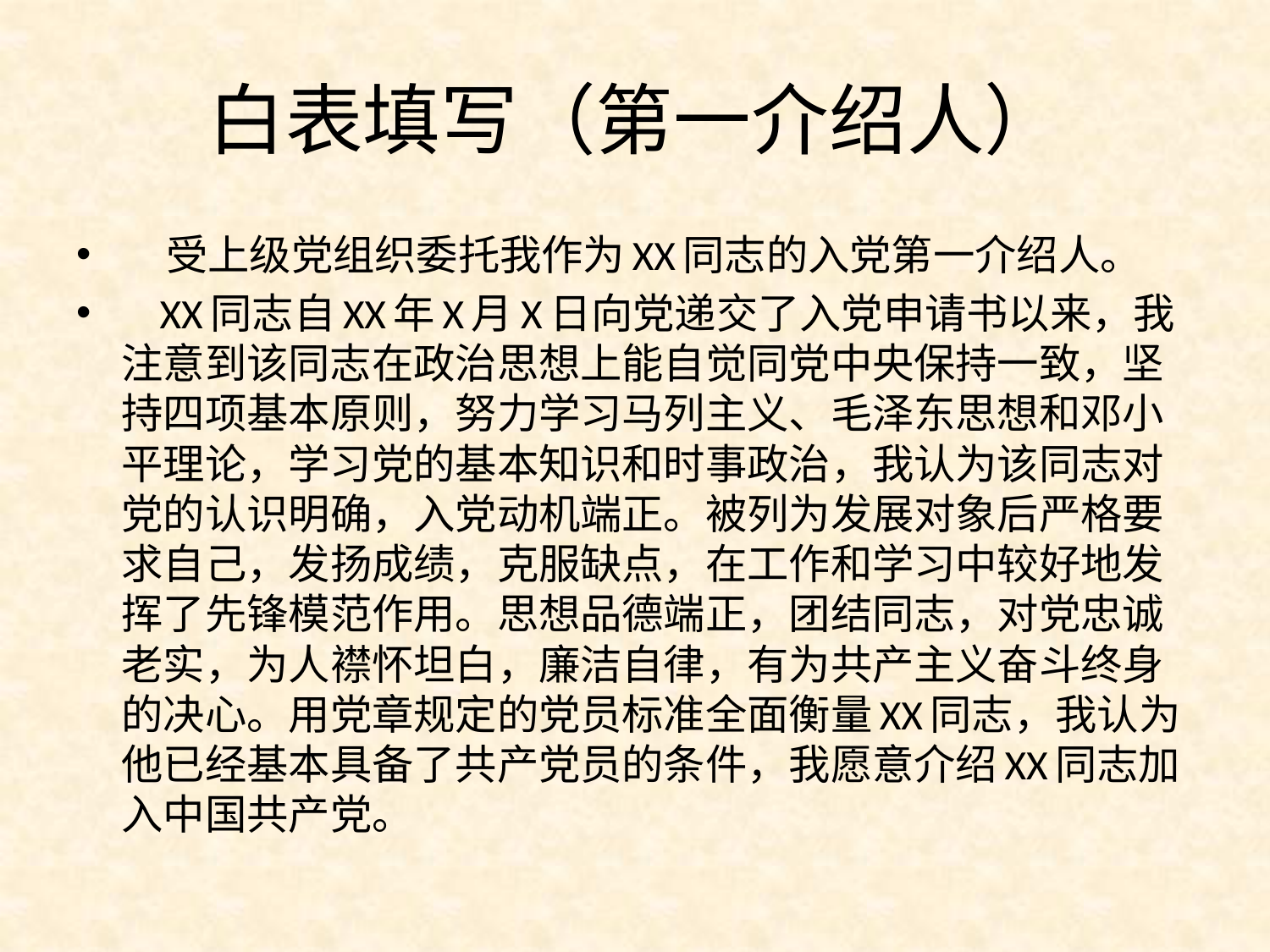

# 白表填写（第一介绍人）
    受上级党组织委托我作为XX同志的入党第一介绍人。
    XX同志自XX年X月X日向党递交了入党申请书以来，我注意到该同志在政治思想上能自觉同党中央保持一致，坚持四项基本原则，努力学习马列主义、毛泽东思想和邓小平理论，学习党的基本知识和时事政治，我认为该同志对党的认识明确，入党动机端正。被列为发展对象后严格要求自己，发扬成绩，克服缺点，在工作和学习中较好地发挥了先锋模范作用。思想品德端正，团结同志，对党忠诚老实，为人襟怀坦白，廉洁自律，有为共产主义奋斗终身的决心。用党章规定的党员标准全面衡量XX同志，我认为他已经基本具备了共产党员的条件，我愿意介绍XX同志加入中国共产党。